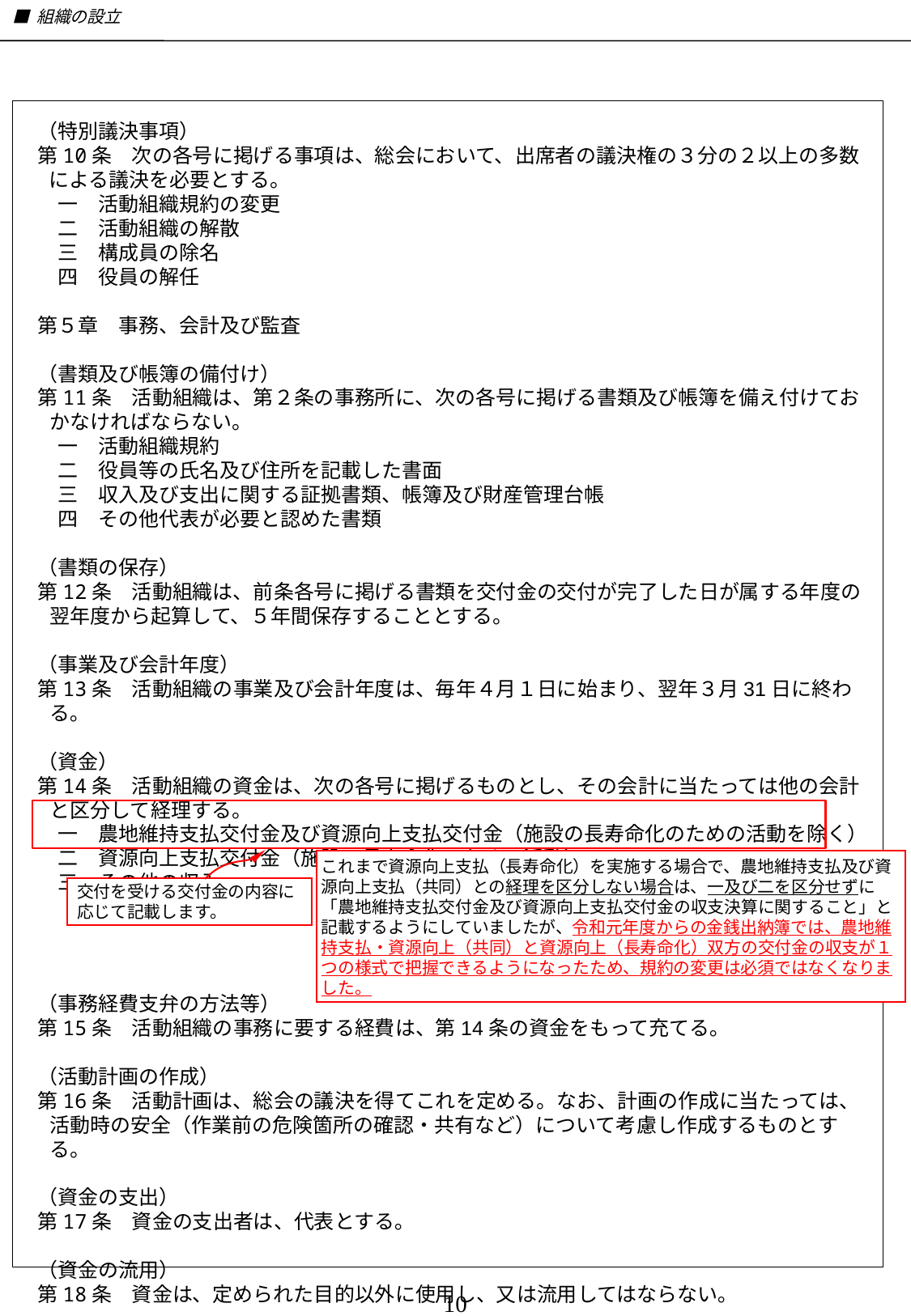

■ 組織の設立

（特別議決事項）
第10条　次の各号に掲げる事項は、総会において、出席者の議決権の３分の２以上の多数による議決を必要とする。
　一　活動組織規約の変更
　二　活動組織の解散
　三　構成員の除名
　四　役員の解任

第５章　事務、会計及び監査

（書類及び帳簿の備付け）
第11条　活動組織は、第２条の事務所に、次の各号に掲げる書類及び帳簿を備え付けておかなければならない。
　一　活動組織規約
　二　役員等の氏名及び住所を記載した書面
　三　収入及び支出に関する証拠書類、帳簿及び財産管理台帳
　四　その他代表が必要と認めた書類

（書類の保存）
第12条　活動組織は、前条各号に掲げる書類を交付金の交付が完了した日が属する年度の翌年度から起算して、５年間保存することとする。

（事業及び会計年度）
第13条　活動組織の事業及び会計年度は、毎年４月１日に始まり、翌年３月31日に終わる｡

（資金）
第14条　活動組織の資金は、次の各号に掲げるものとし、その会計に当たっては他の会計と区分して経理する。
　一　農地維持支払交付金及び資源向上支払交付金（施設の長寿命化のための活動を除く）
　二　資源向上支払交付金（施設の長寿命化のための活動）
　三　その他の収入

（事務経費支弁の方法等）
第15条　活動組織の事務に要する経費は、第14条の資金をもって充てる｡

（活動計画の作成）
第16条　活動計画は、総会の議決を得てこれを定める。なお、計画の作成に当たっては、活動時の安全（作業前の危険箇所の確認・共有など）について考慮し作成するものとする。

（資金の支出）
第17条　資金の支出者は、代表とする｡

（資金の流用）
第18条　資金は、定められた目的以外に使用し、又は流用してはならない｡

これまで資源向上支払（長寿命化）を実施する場合で、農地維持支払及び資源向上支払（共同）との経理を区分しない場合は、一及び二を区分せずに「農地維持支払交付金及び資源向上支払交付金の収支決算に関すること」と記載するようにしていましたが、令和元年度からの金銭出納簿では、農地維持支払・資源向上（共同）と資源向上（長寿命化）双方の交付金の収支が１つの様式で把握できるようになったため、規約の変更は必須ではなくなりました。
交付を受ける交付金の内容に応じて記載します。
10